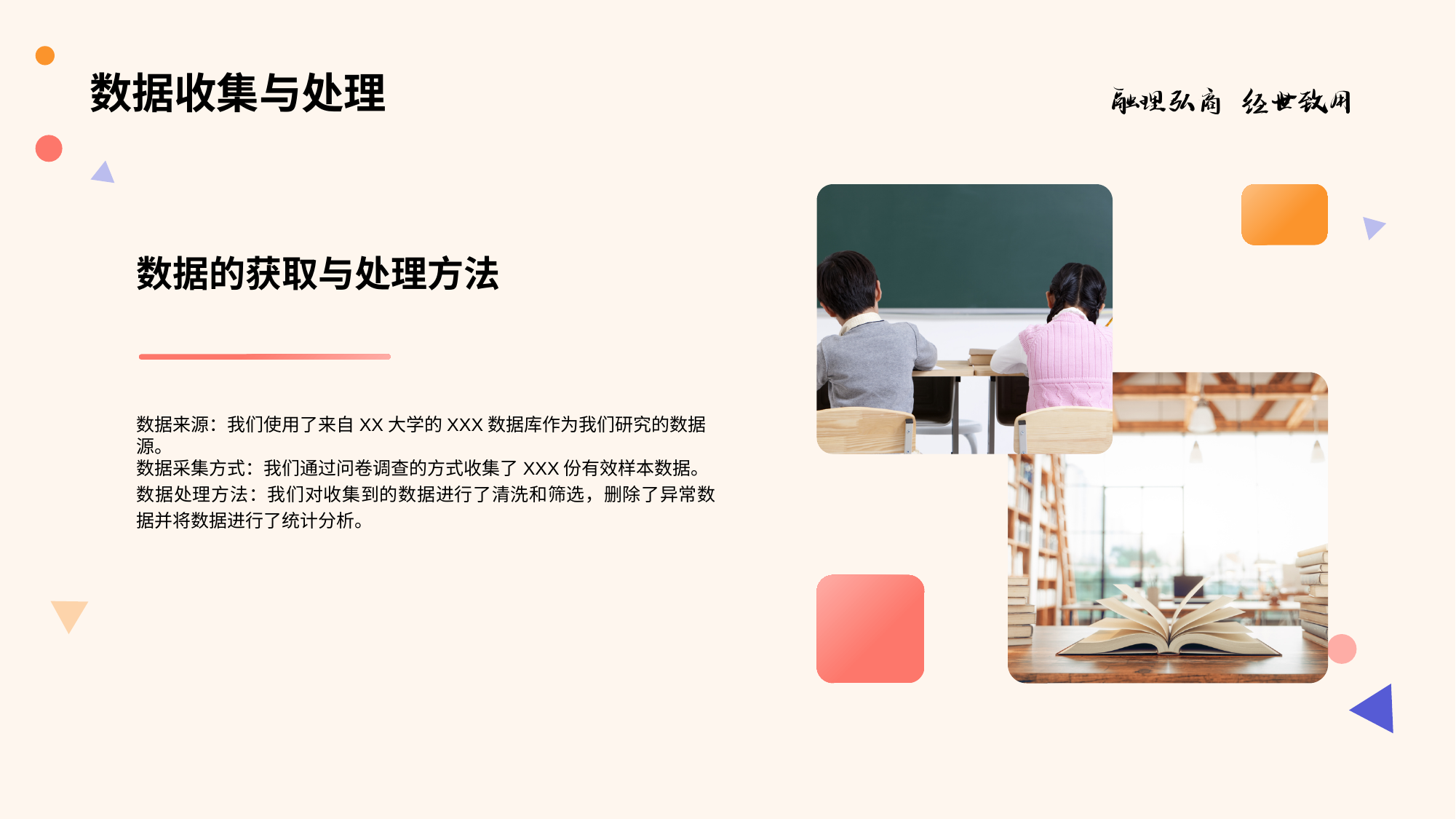

# 数据收集与处理

数据的获取与处理方法
数据来源：我们使用了来自XX大学的XXX数据库作为我们研究的数据源。
数据采集方式：我们通过问卷调查的方式收集了XXX份有效样本数据。
数据处理方法：我们对收集到的数据进行了清洗和筛选，删除了异常数据并将数据进行了统计分析。